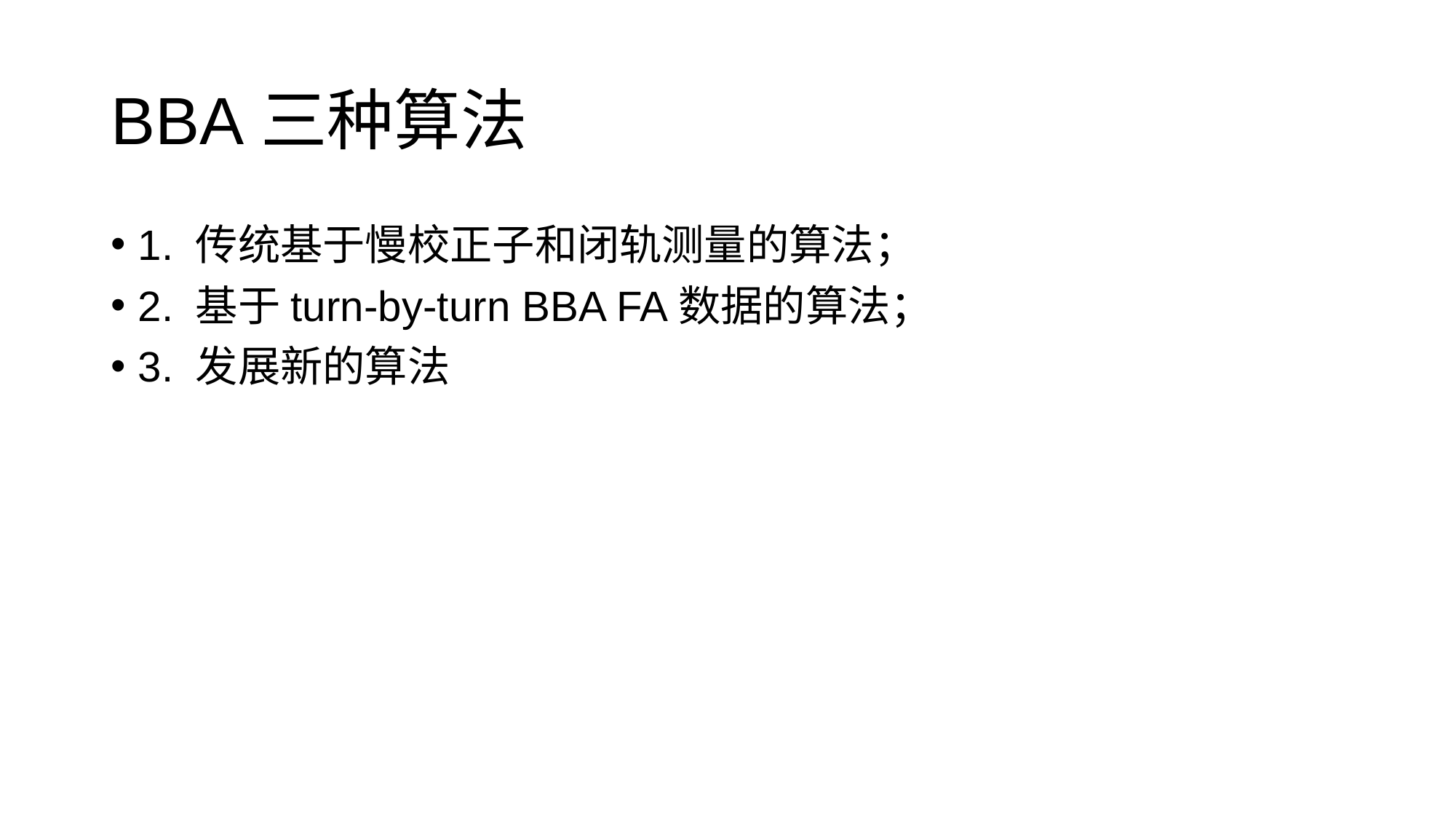

# BBA三种算法
1. 传统基于慢校正子和闭轨测量的算法；
2. 基于turn-by-turn BBA FA数据的算法；
3. 发展新的算法